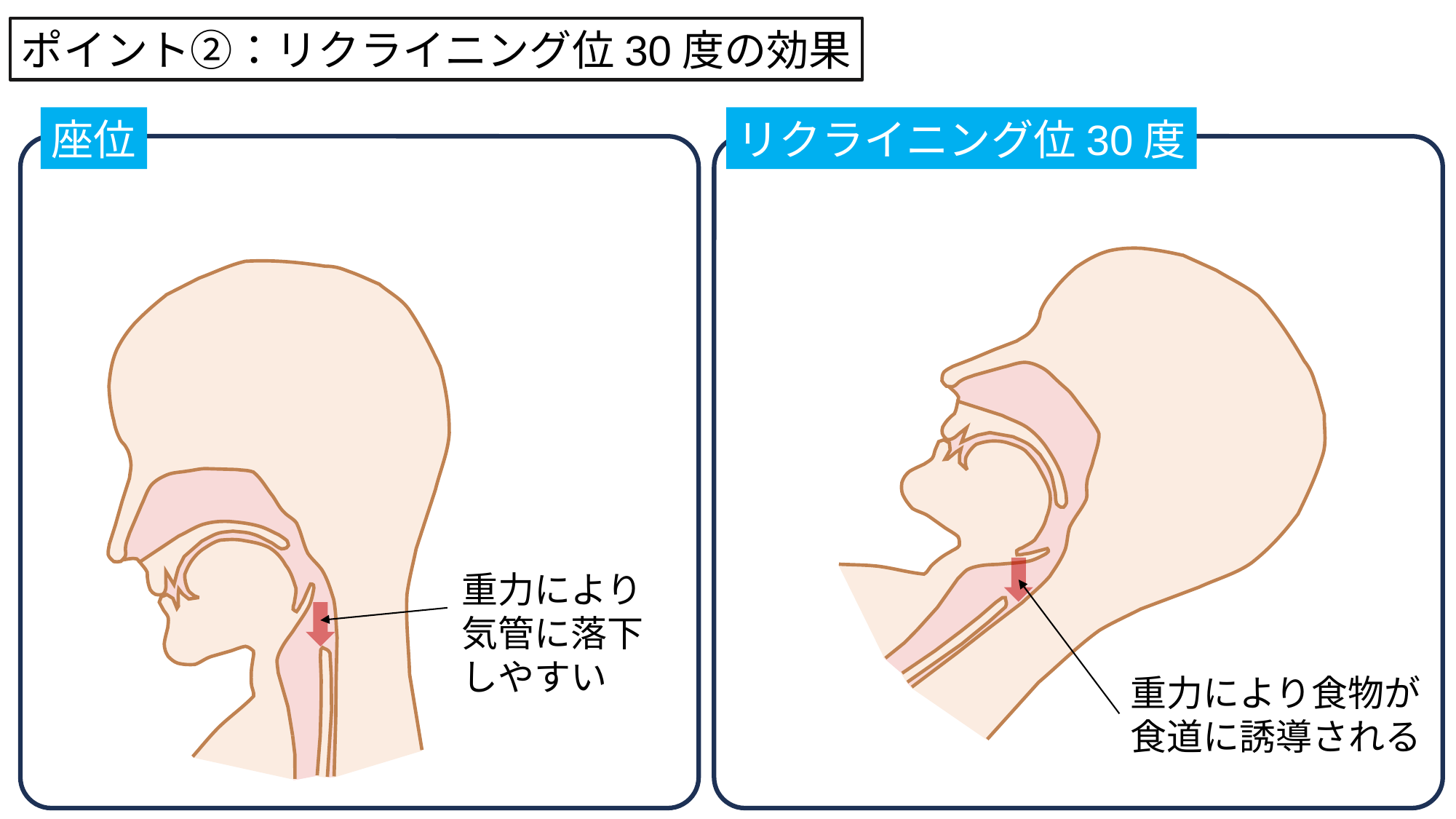

ポイント②：リクライニング位30度の効果
座位
リクライニング位30度

重力により
気管に落下
しやすい

重力により食物が
食道に誘導される